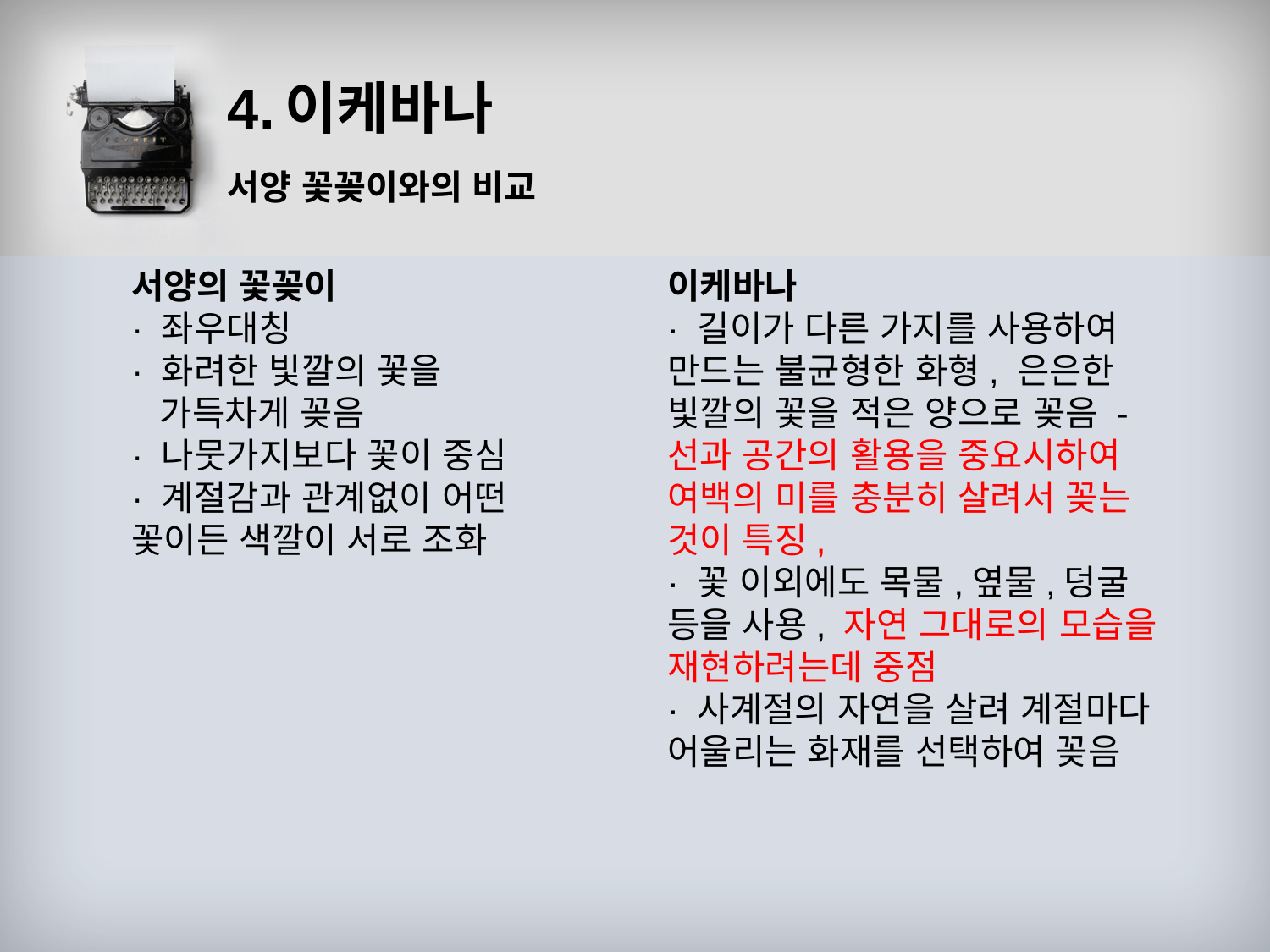

# 4.이케바나
서양 꽃꽂이와의 비교

서양의 꽃꽂이
· 좌우대칭
· 화려한 빛깔의 꽃을
  가득차게 꽂음
· 나뭇가지보다 꽃이 중심
· 계절감과 관계없이 어떤 꽃이든 색깔이 서로 조화

이케바나
· 길이가 다른 가지를 사용하여 만드는 불균형한 화형, 은은한 빛깔의 꽃을 적은 양으로 꽂음 - 선과 공간의 활용을 중요시하여 여백의 미를 충분히 살려서 꽂는 것이 특징,
· 꽃 이외에도 목물,옆물,덩굴 등을 사용, 자연 그대로의 모습을 재현하려는데 중점
· 사계절의 자연을 살려 계절마다 어울리는 화재를 선택하여 꽂음